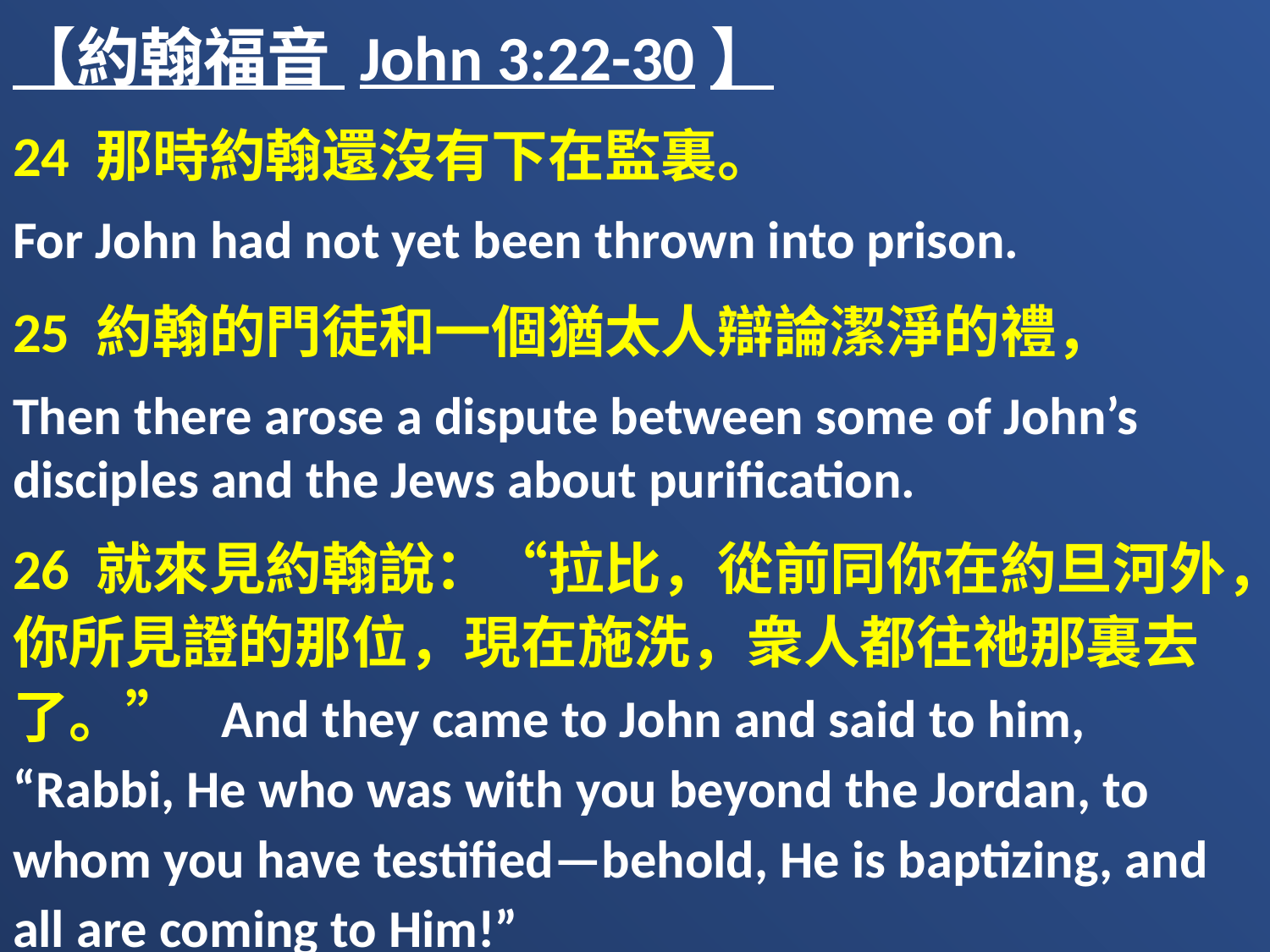

【約翰福音 John 3:22-30】
24 那時約翰還沒有下在監裏。
For John had not yet been thrown into prison.
25 約翰的門徒和一個猶太人辯論潔淨的禮，
Then there arose a dispute between some of John’s disciples and the Jews about purification.
26 就來見約翰說：“拉比，從前同你在約旦河外，你所見證的那位，現在施洗，衆人都往祂那裏去了。”  And they came to John and said to him, “Rabbi, He who was with you beyond the Jordan, to whom you have testified—behold, He is baptizing, and all are coming to Him!”